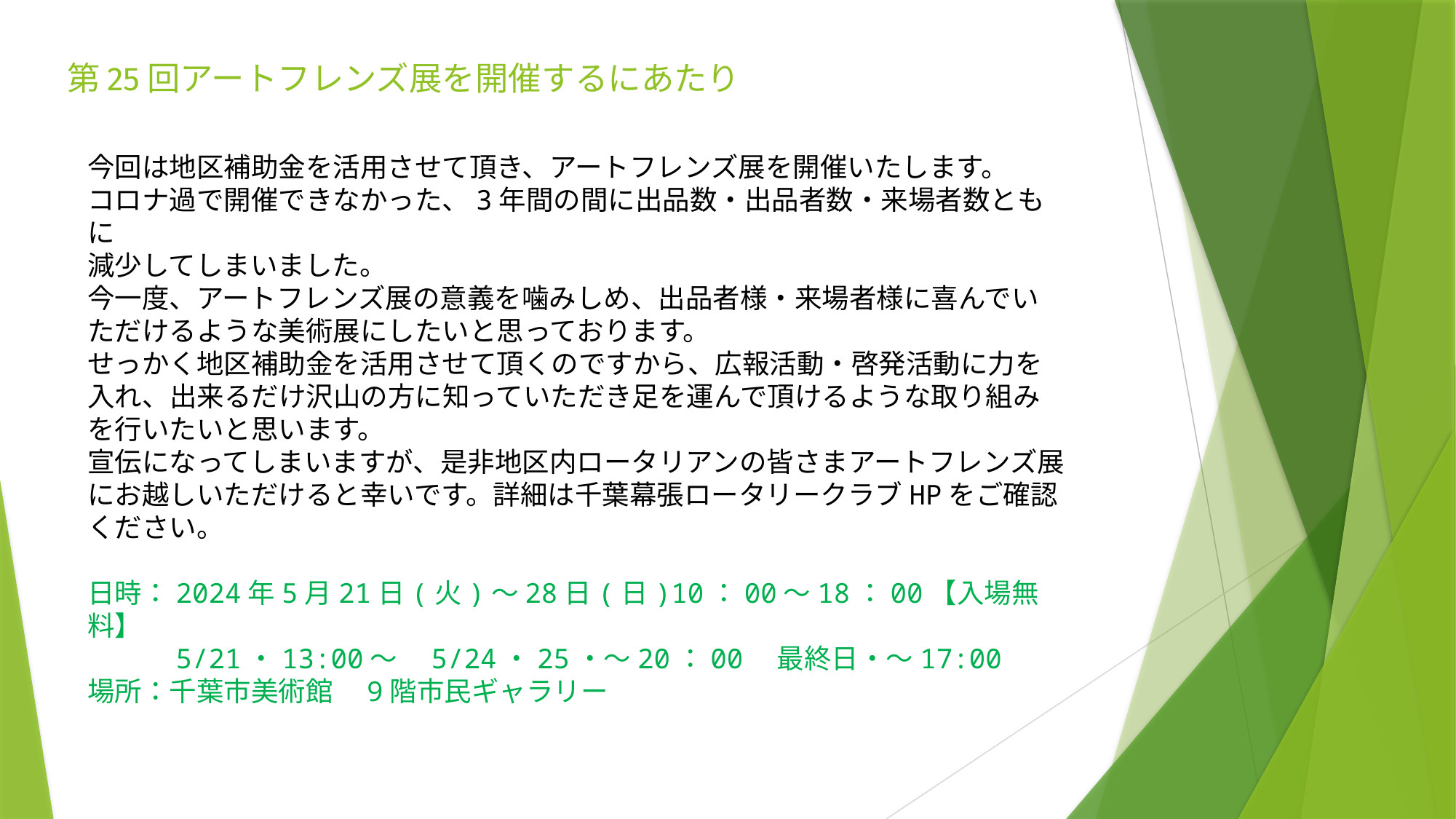

# 第25回アートフレンズ展を開催するにあたり
今回は地区補助金を活用させて頂き、アートフレンズ展を開催いたします。
コロナ過で開催できなかった、3年間の間に出品数・出品者数・来場者数ともに
減少してしまいました。
今一度、アートフレンズ展の意義を噛みしめ、出品者様・来場者様に喜んでいただけるような美術展にしたいと思っております。
せっかく地区補助金を活用させて頂くのですから、広報活動・啓発活動に力を
入れ、出来るだけ沢山の方に知っていただき足を運んで頂けるような取り組みを行いたいと思います。
宣伝になってしまいますが、是非地区内ロータリアンの皆さまアートフレンズ展にお越しいただけると幸いです。詳細は千葉幕張ロータリークラブHPをご確認ください。

日時：2024年5月21日(火)～28日(日)10：00～18：00【入場無料】
　　　5/21・13:00～　5/24・25・～20：00　最終日・～17:00
場所：千葉市美術館　9階市民ギャラリー